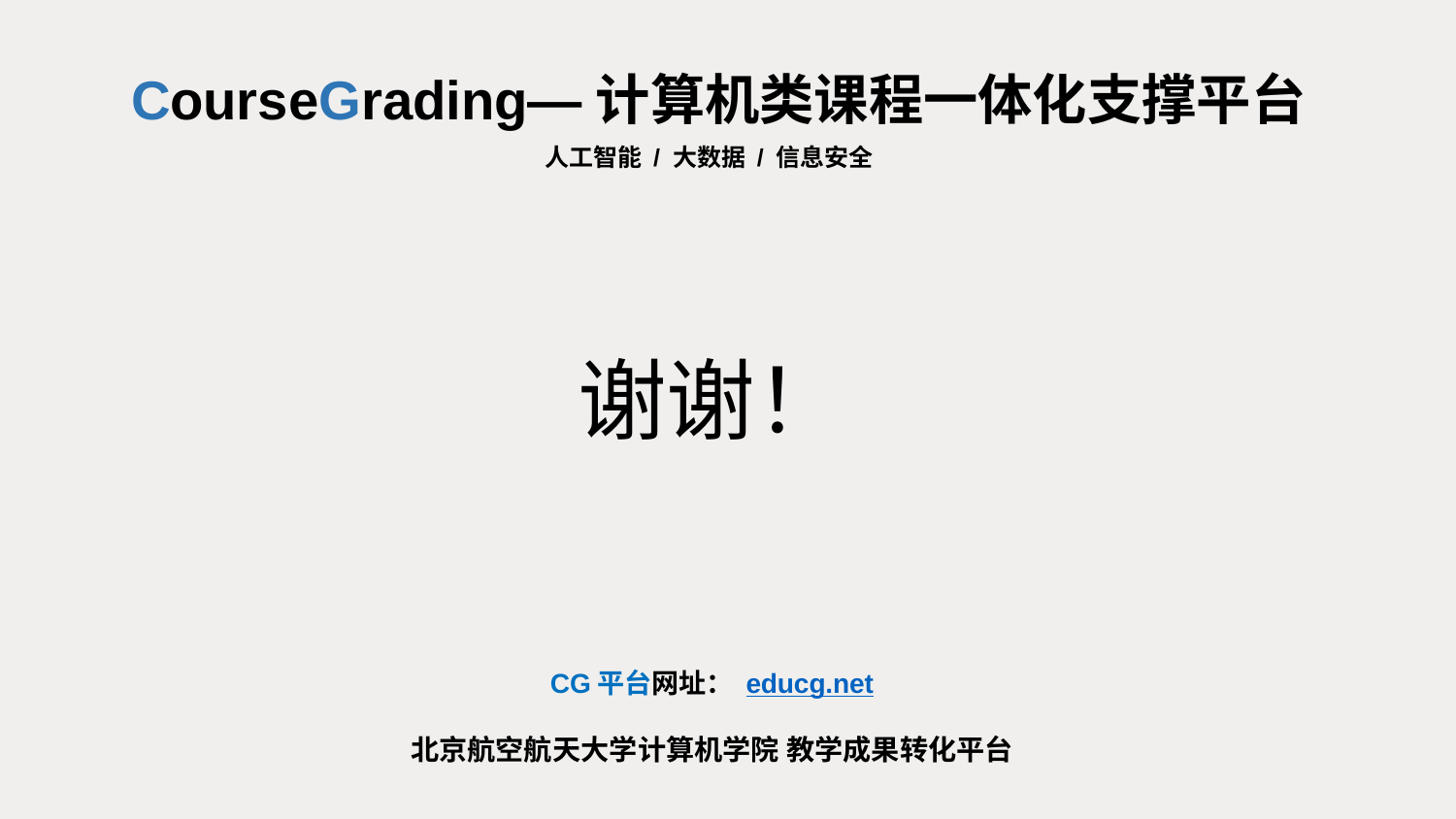

CourseGrading—计算机类课程一体化支撑平台
人工智能 / 大数据 / 信息安全
# 谢谢！
CG平台网址： educg.net

北京航空航天大学计算机学院 教学成果转化平台